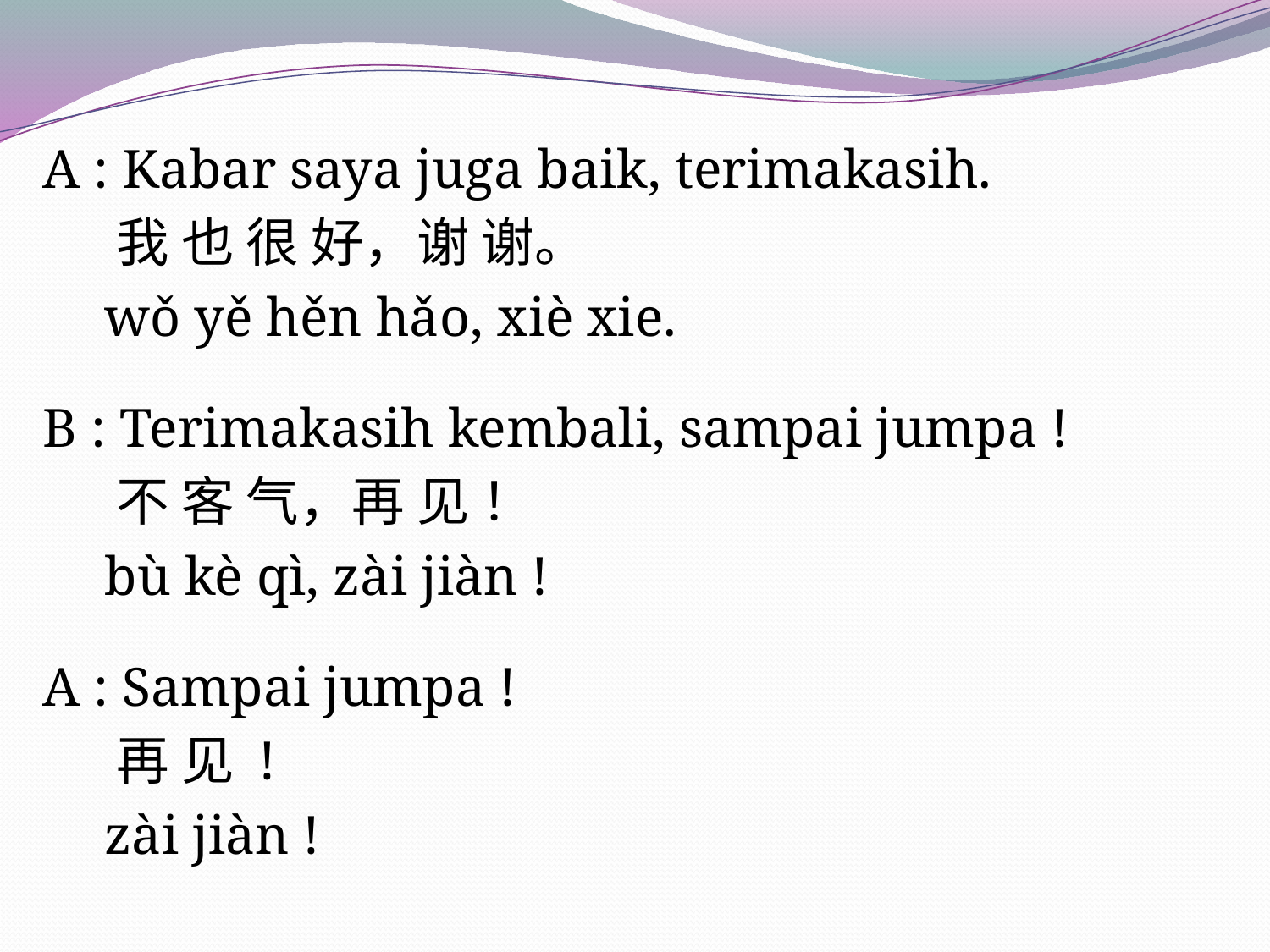

A : Kabar saya juga baik, terimakasih.
	  我 也 很 好，谢 谢。
wǒ yě hěn hǎo, xiè xie.

B : Terimakasih kembali, sampai jumpa !
	  不 客 气，再 见 ！
bù kè qì, zài jiàn !

A : Sampai jumpa !
	  再 见 !
zài jiàn !